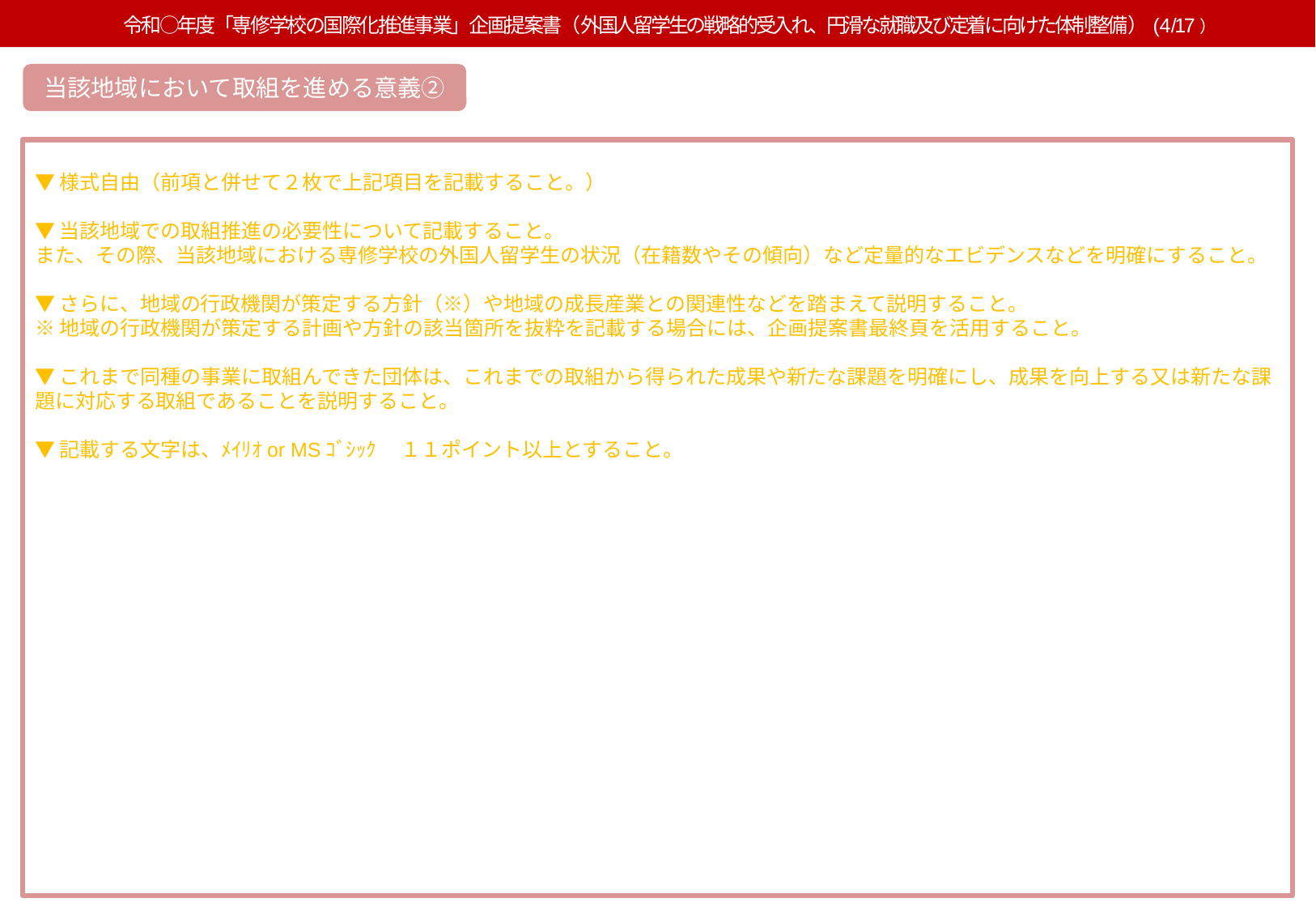

令和○年度「専修学校の国際化推進事業」企画提案書（外国人留学生の戦略的受入れ、円滑な就職及び定着に向けた体制整備）(4/17）
当該地域において取組を進める意義②

▼様式自由（前項と併せて２枚で上記項目を記載すること。）

▼当該地域での取組推進の必要性について記載すること。
また、その際、当該地域における専修学校の外国人留学生の状況（在籍数やその傾向）など定量的なエビデンスなどを明確にすること。

▼さらに、地域の行政機関が策定する方針（※）や地域の成長産業との関連性などを踏まえて説明すること。
※地域の行政機関が策定する計画や方針の該当箇所を抜粋を記載する場合には、企画提案書最終頁を活用すること。

▼これまで同種の事業に取組んできた団体は、これまでの取組から得られた成果や新たな課題を明確にし、成果を向上する又は新たな課題に対応する取組であることを説明すること。

▼記載する文字は、ﾒｲﾘｵor MSｺﾞｼｯｸ 　１１ポイント以上とすること。